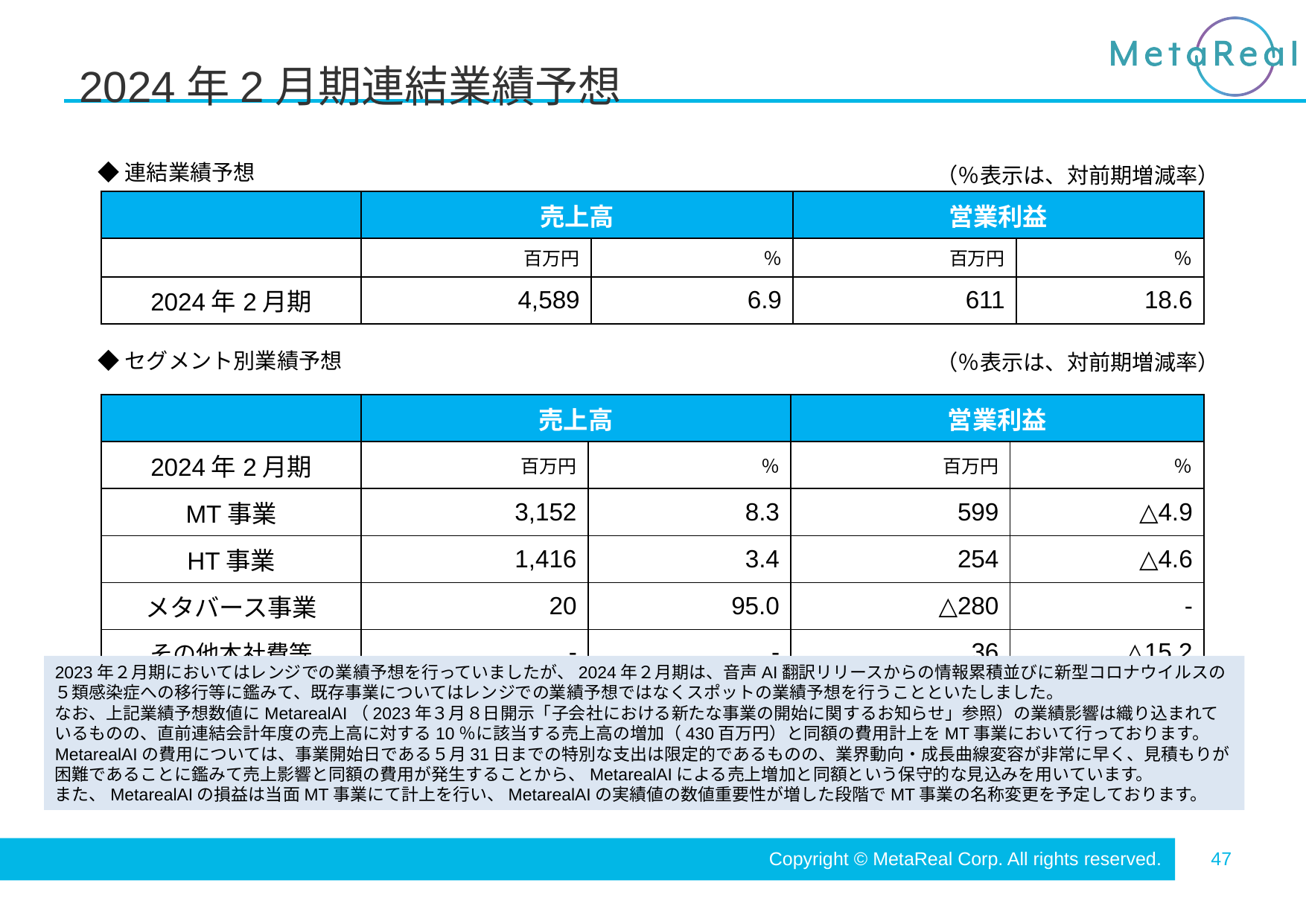

# 2024年2月期連結業績予想
◆連結業績予想
（％表示は、対前期増減率）
|  | 売上高 |  | 営業利益 |  |
| --- | --- | --- | --- | --- |
|  | 百万円 | ％ | 百万円 | ％ |
| 2024年2月期 | 4,589 | 6.9 | 611 | 18.6 |
◆セグメント別業績予想
（％表示は、対前期増減率）
|  | 売上高 |  | 営業利益 |  |
| --- | --- | --- | --- | --- |
| 2024年2月期 | 百万円 | ％ | 百万円 | ％ |
| MT事業 | 3,152 | 8.3 | 599 | △4.9 |
| HT事業 | 1,416 | 3.4 | 254 | △4.6 |
| メタバース事業 | 20 | 95.0 | △280 | - |
| その他本社費等 | - | - | 36 | △15.2 |
2023年２月期においてはレンジでの業績予想を行っていましたが、2024年２月期は、音声AI翻訳リリースからの情報累積並びに新型コロナウイルスの５類感染症への移行等に鑑みて、既存事業についてはレンジでの業績予想ではなくスポットの業績予想を行うことといたしました。
なお、上記業績予想数値にMetarealAI（2023年３月８日開示「子会社における新たな事業の開始に関するお知らせ」参照）の業績影響は織り込まれているものの、直前連結会計年度の売上高に対する10％に該当する売上高の増加（430百万円）と同額の費用計上をMT事業において行っております。
MetarealAIの費用については、事業開始日である５月31日までの特別な支出は限定的であるものの、業界動向・成長曲線変容が非常に早く、見積もりが困難であることに鑑みて売上影響と同額の費用が発生することから、MetarealAIによる売上増加と同額という保守的な見込みを用いています。
また、MetarealAIの損益は当面MT事業にて計上を行い、MetarealAIの実績値の数値重要性が増した段階でMT事業の名称変更を予定しております。
Copyright © MetaReal Corp. All rights reserved.
47